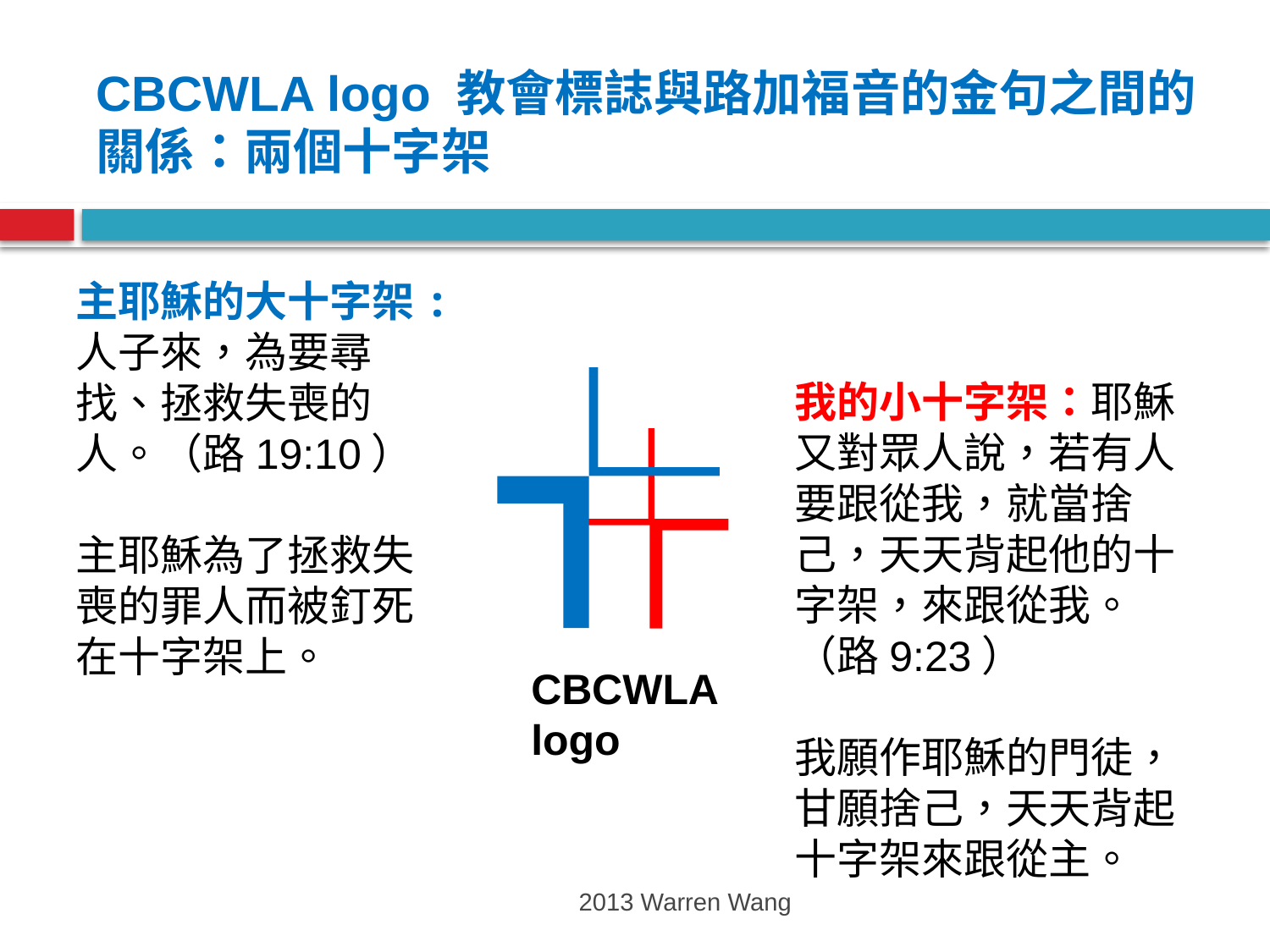

# CBCWLA logo 教會標誌與路加福音的金句之間的關係：兩個十字架
主耶穌的大十字架:人子來，為要尋找、拯救失喪的人。（路19:10）

主耶穌為了拯救失喪的罪人而被釘死在十字架上。

我的小十字架：耶穌又對眾人說，若有人要跟從我，就當捨己，天天背起他的十字架，來跟從我。（路9:23）

我願作耶穌的門徒，甘願捨己，天天背起十字架來跟從主。

CBCWLA logo
2013 Warren Wang